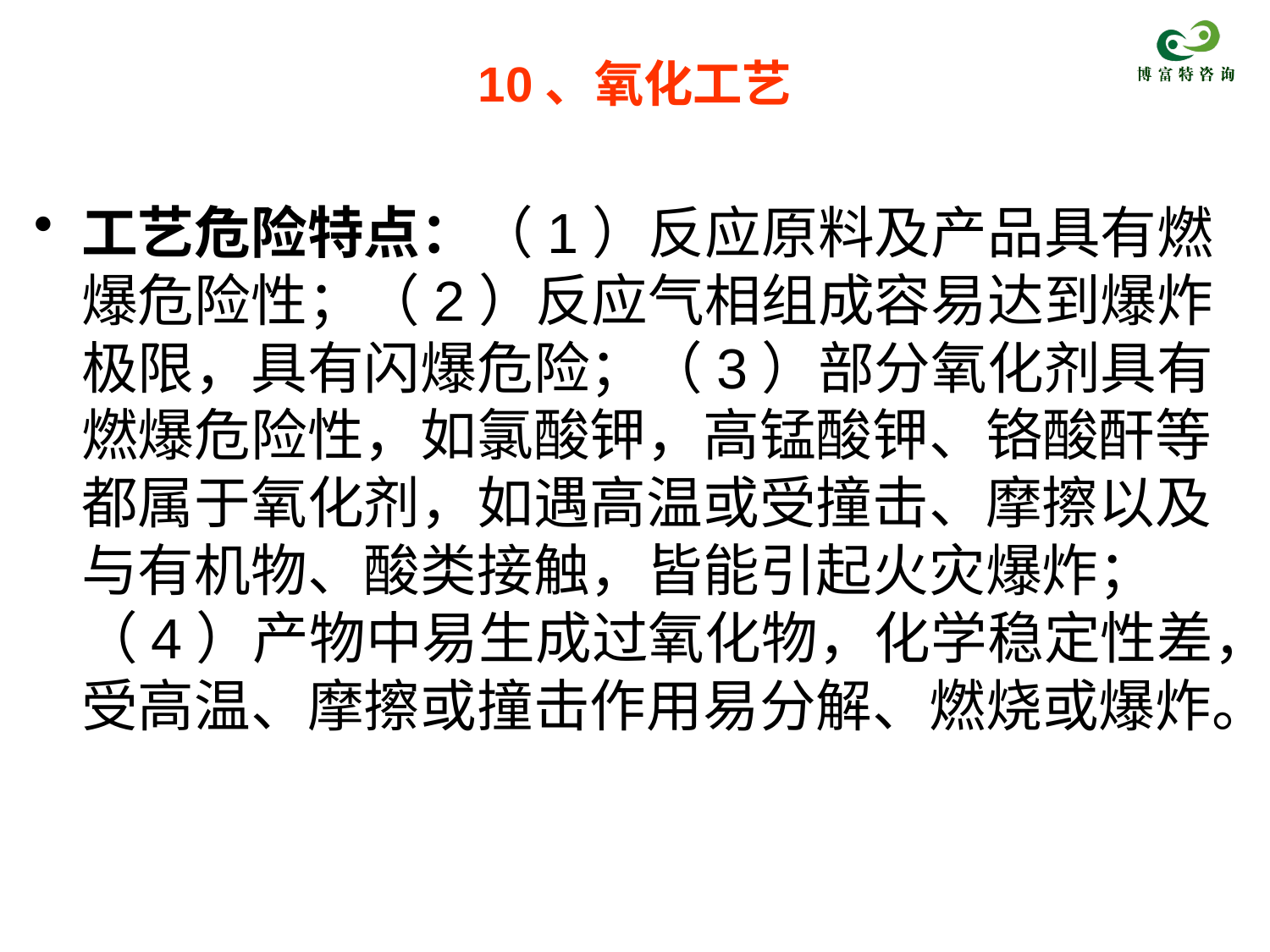

# 10、氧化工艺
工艺危险特点：（1）反应原料及产品具有燃爆危险性；（2）反应气相组成容易达到爆炸极限，具有闪爆危险；（3）部分氧化剂具有燃爆危险性，如氯酸钾，高锰酸钾、铬酸酐等都属于氧化剂，如遇高温或受撞击、摩擦以及与有机物、酸类接触，皆能引起火灾爆炸；（4）产物中易生成过氧化物，化学稳定性差，受高温、摩擦或撞击作用易分解、燃烧或爆炸。